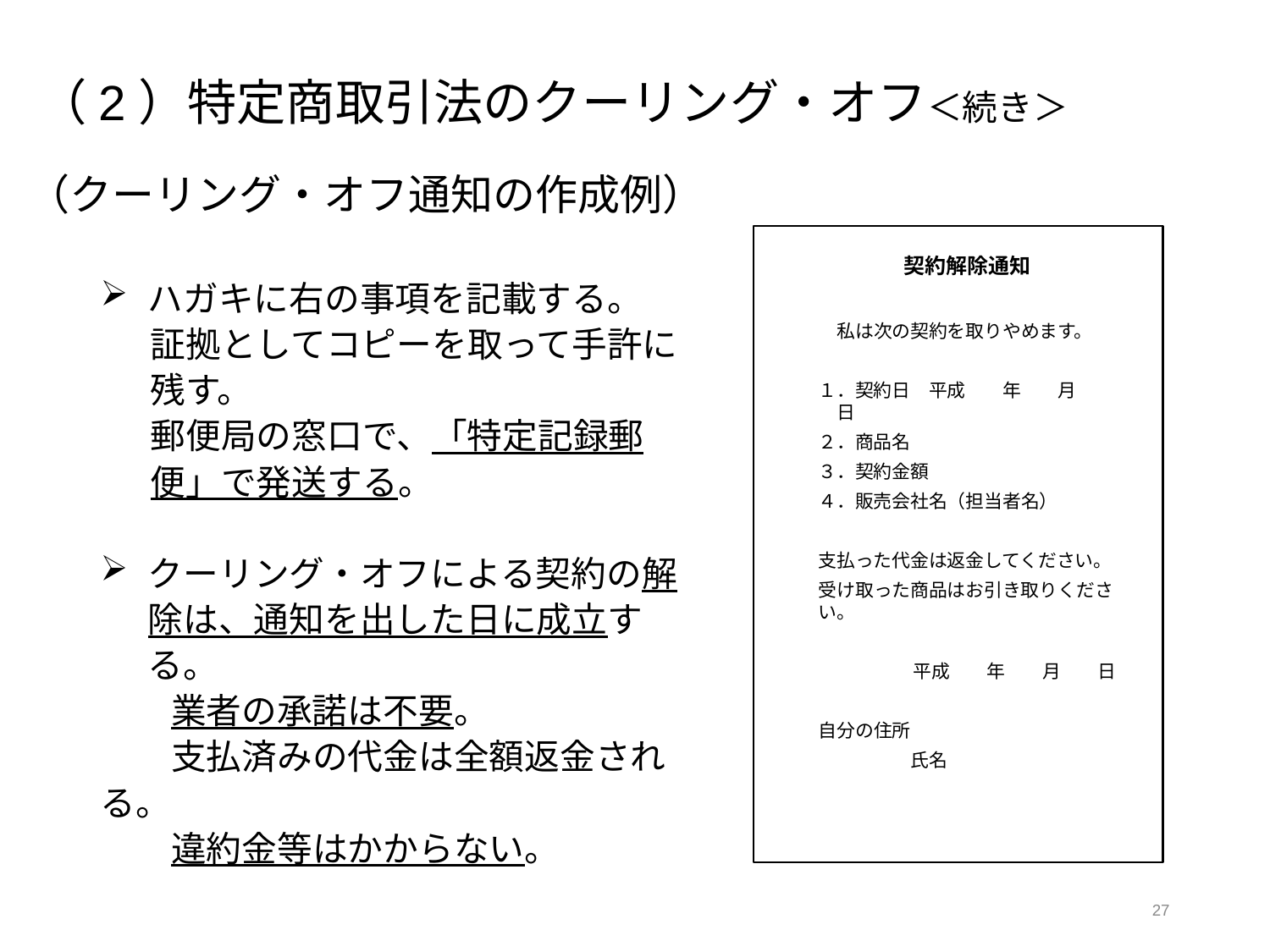

（2）特定商取引法のクーリング・オフ＜続き＞
（クーリング・オフ通知の作成例）

契約解除通知

　私は次の契約を取りやめます。

１．契約日　平成　　年　　月　　　日
２．商品名
３．契約金額
４．販売会社名（担当者名）

支払った代金は返金してください。
受け取った商品はお引き取りください。

平成　　年　　月　　日

自分の住所
　　　　　氏名

ハガキに右の事項を記載する。
証拠としてコピーを取って手許に残す。
郵便局の窓口で、「特定記録郵便」で発送する。

クーリング・オフによる契約の解除は、通知を出した日に成立する。
　　業者の承諾は不要。
　　支払済みの代金は全額返金される。
　　違約金等はかからない。
27